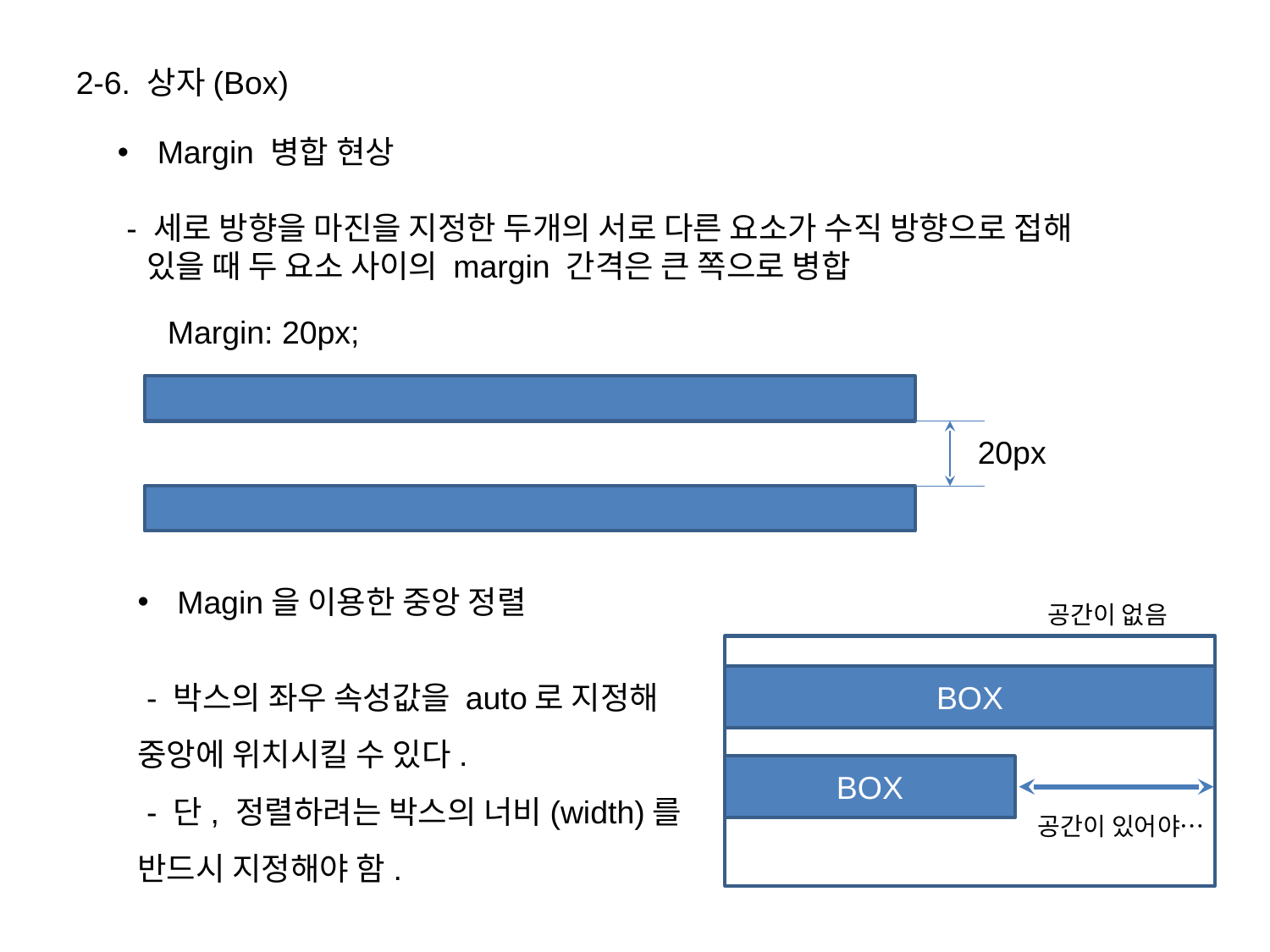

2-6. 상자(Box)
Margin 병합 현상

 - 세로 방향을 마진을 지정한 두개의 서로 다른 요소가 수직 방향으로 접해
   있을 때 두 요소 사이의 margin 간격은 큰 쪽으로 병합
Margin: 20px;

20px

Magin을 이용한 중앙 정렬

 - 박스의 좌우 속성값을 auto로 지정해 중앙에 위치시킬 수 있다.
 - 단, 정렬하려는 박스의 너비(width)를 반드시 지정해야 함.
공간이 없음

BOX
BOX
공간이 있어야…